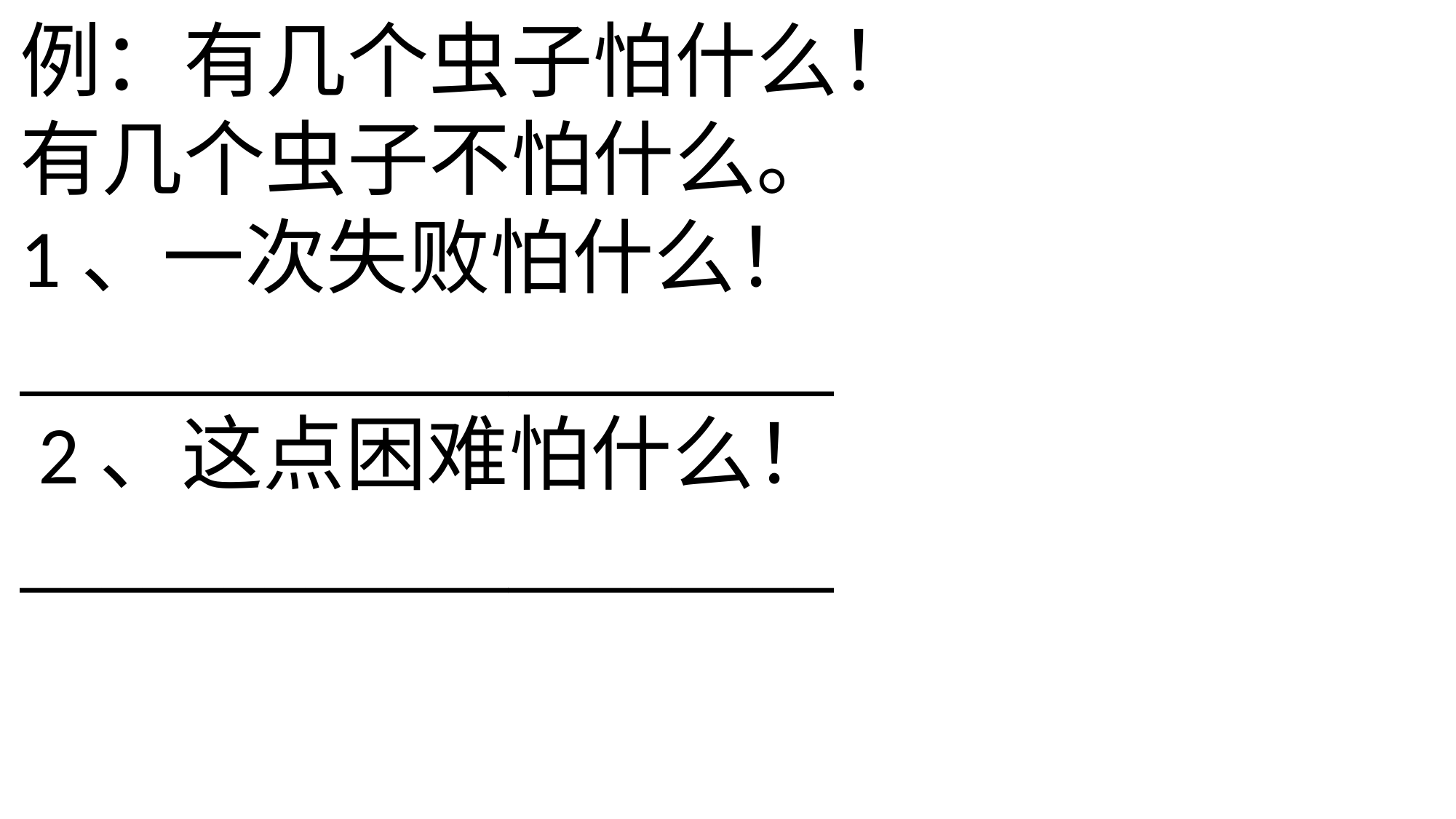

例：有几个虫子怕什么！
有几个虫子不怕什么。
1、一次失败怕什么！
____________________
 2、这点困难怕什么！
____________________